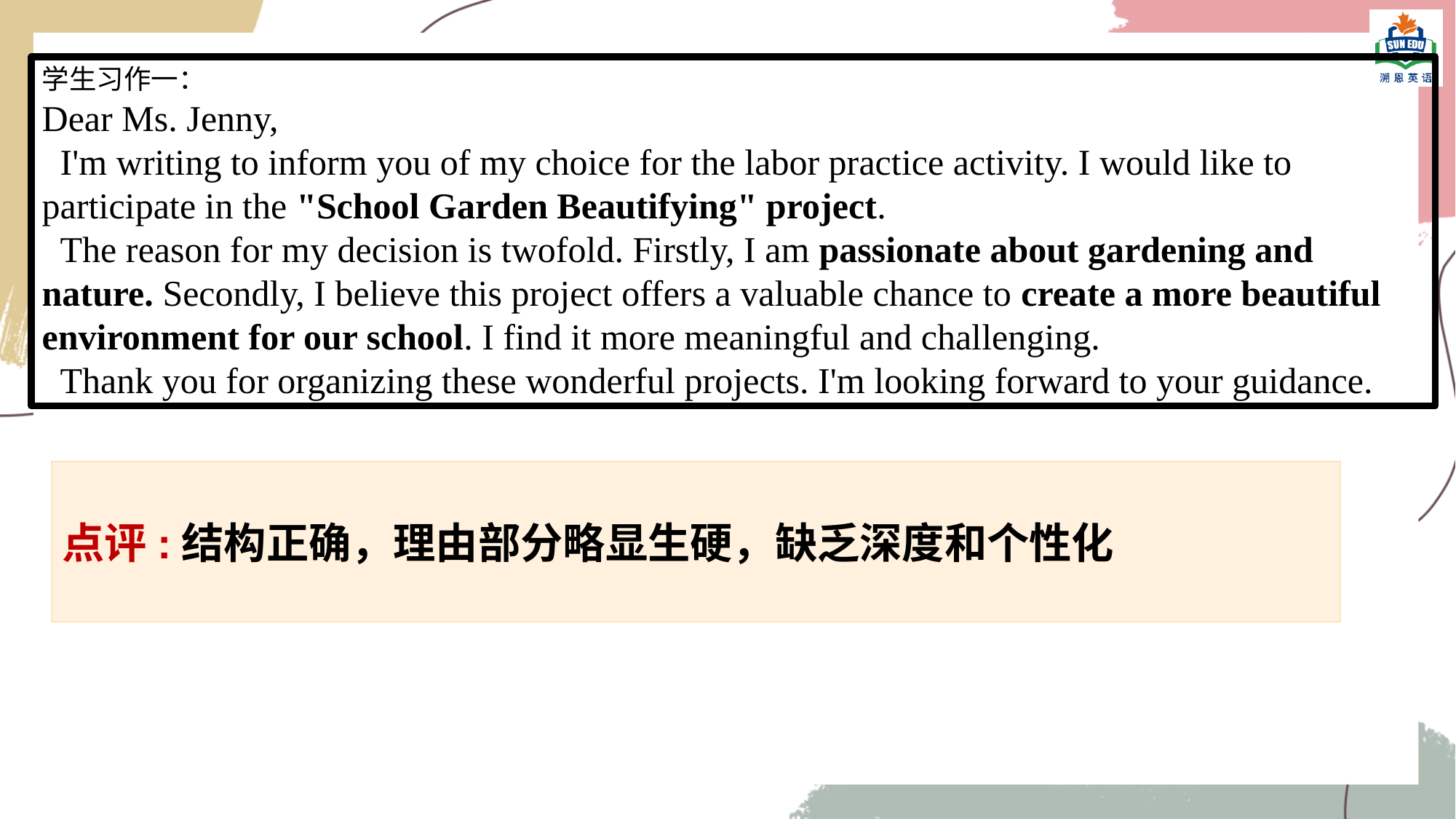

学生习作一：
Dear Ms. Jenny,
  I'm writing to inform you of my choice for the labor practice activity. I would like to participate in the "School Garden Beautifying" project.
  The reason for my decision is twofold. Firstly, I am passionate about gardening and nature. Secondly, I believe this project offers a valuable chance to create a more beautiful environment for our school. I find it more meaningful and challenging.
  Thank you for organizing these wonderful projects. I'm looking forward to your guidance.
点评:结构正确，理由部分略显生硬，缺乏深度和个性化